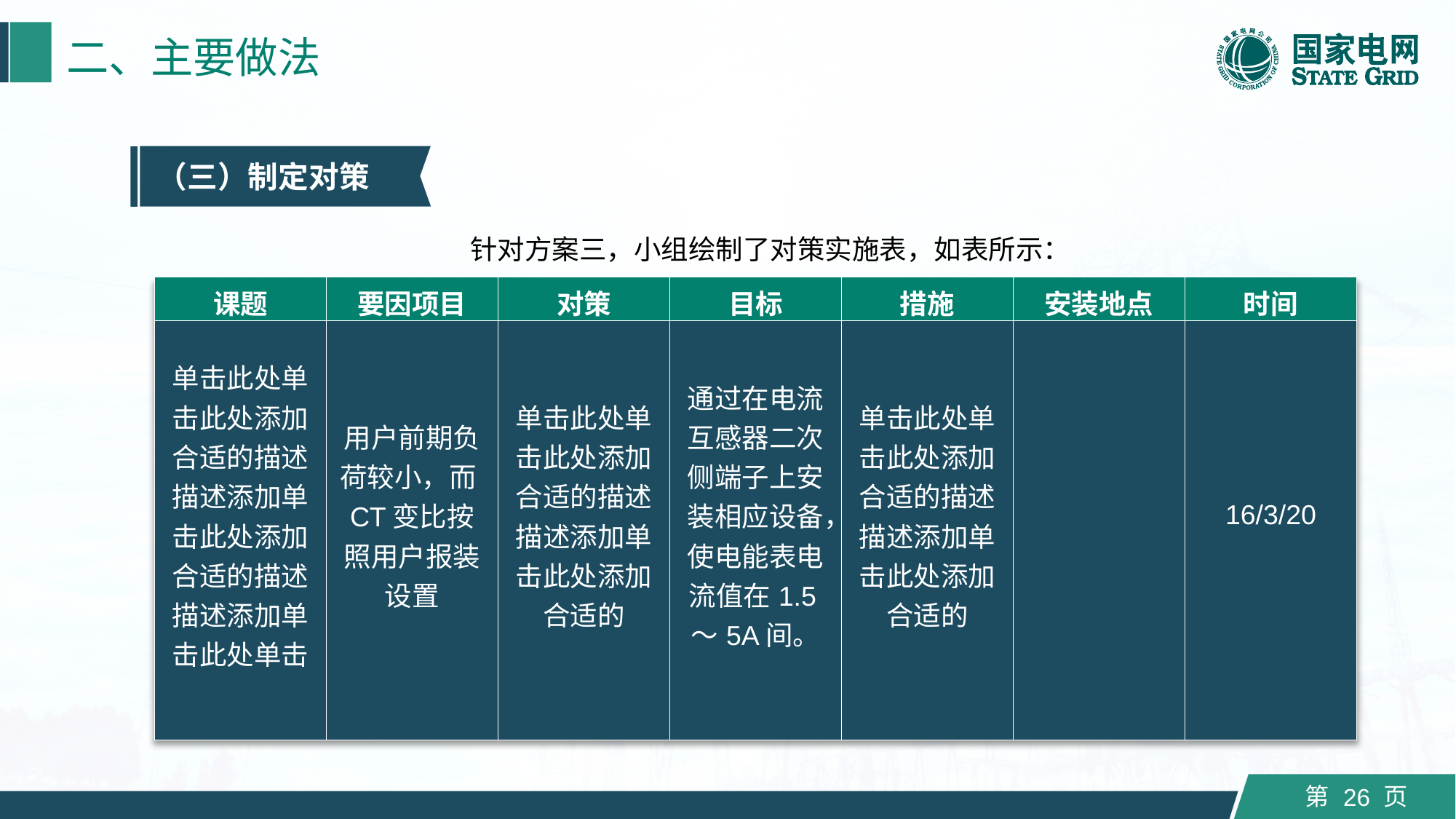

二、主要做法

（三）制定对策

针对方案三，小组绘制了对策实施表，如表所示：
| 课题 | 要因项目 | 对策 | 目标 | 措施 | 安装地点 | 时间 |
| --- | --- | --- | --- | --- | --- | --- |
| 单击此处单击此处添加合适的描述描述添加单击此处添加合适的描述描述添加单击此处单击 | 用户前期负荷较小，而CT变比按照用户报装设置 | 单击此处单击此处添加合适的描述描述添加单击此处添加合适的 | 通过在电流互感器二次侧端子上安装相应设备，使电能表电流值在1.5～5A间。 | 单击此处单击此处添加合适的描述描述添加单击此处添加合适的 |  | 16/3/20 |